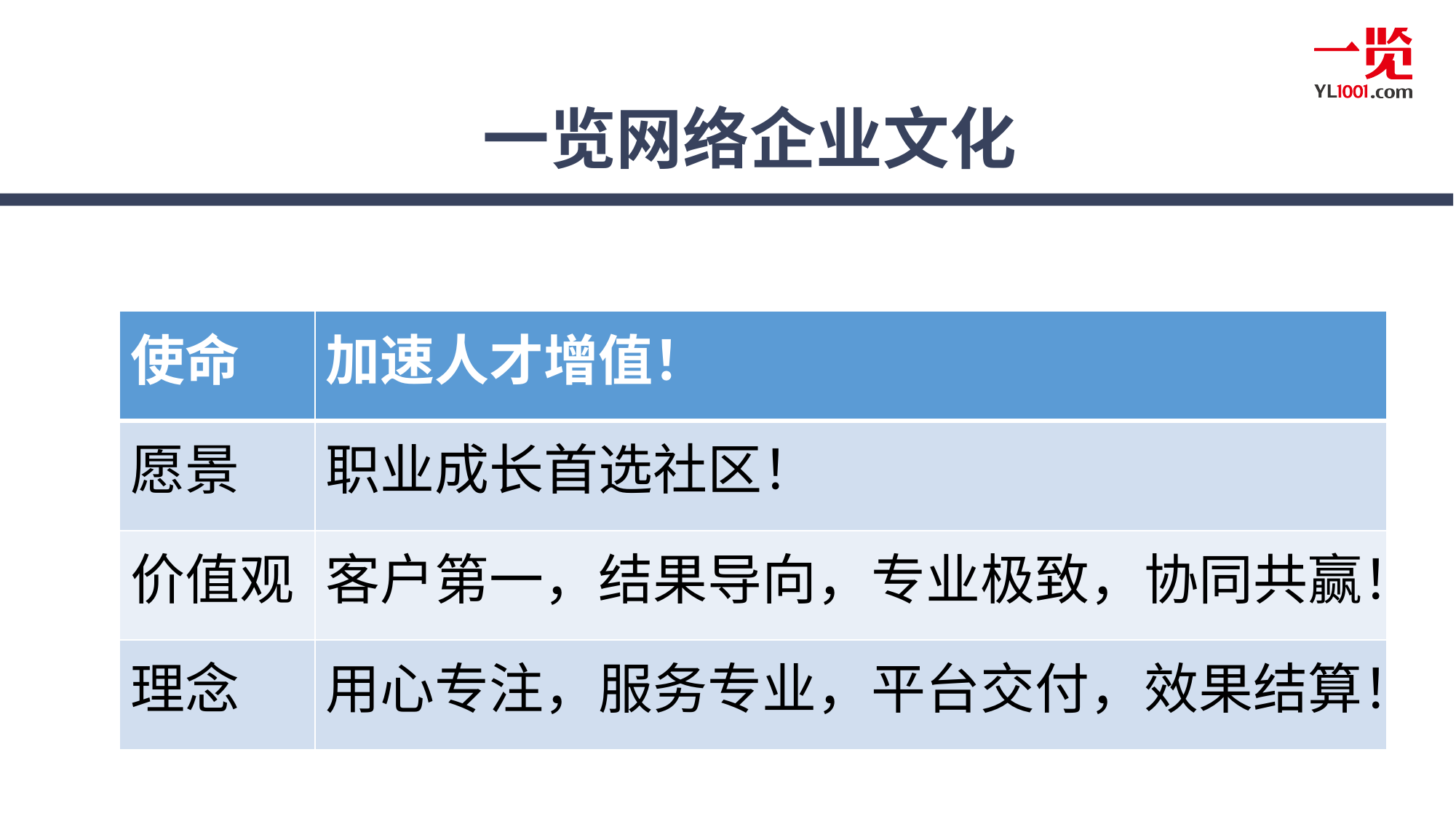

# 一览网络企业文化

| 使命 | 加速人才增值！ |
| --- | --- |
| 愿景 | 职业成长首选社区！ |
| 价值观 | 客户第一，结果导向，专业极致，协同共赢！ |
| 理念 | 用心专注，服务专业，平台交付，效果结算！ |